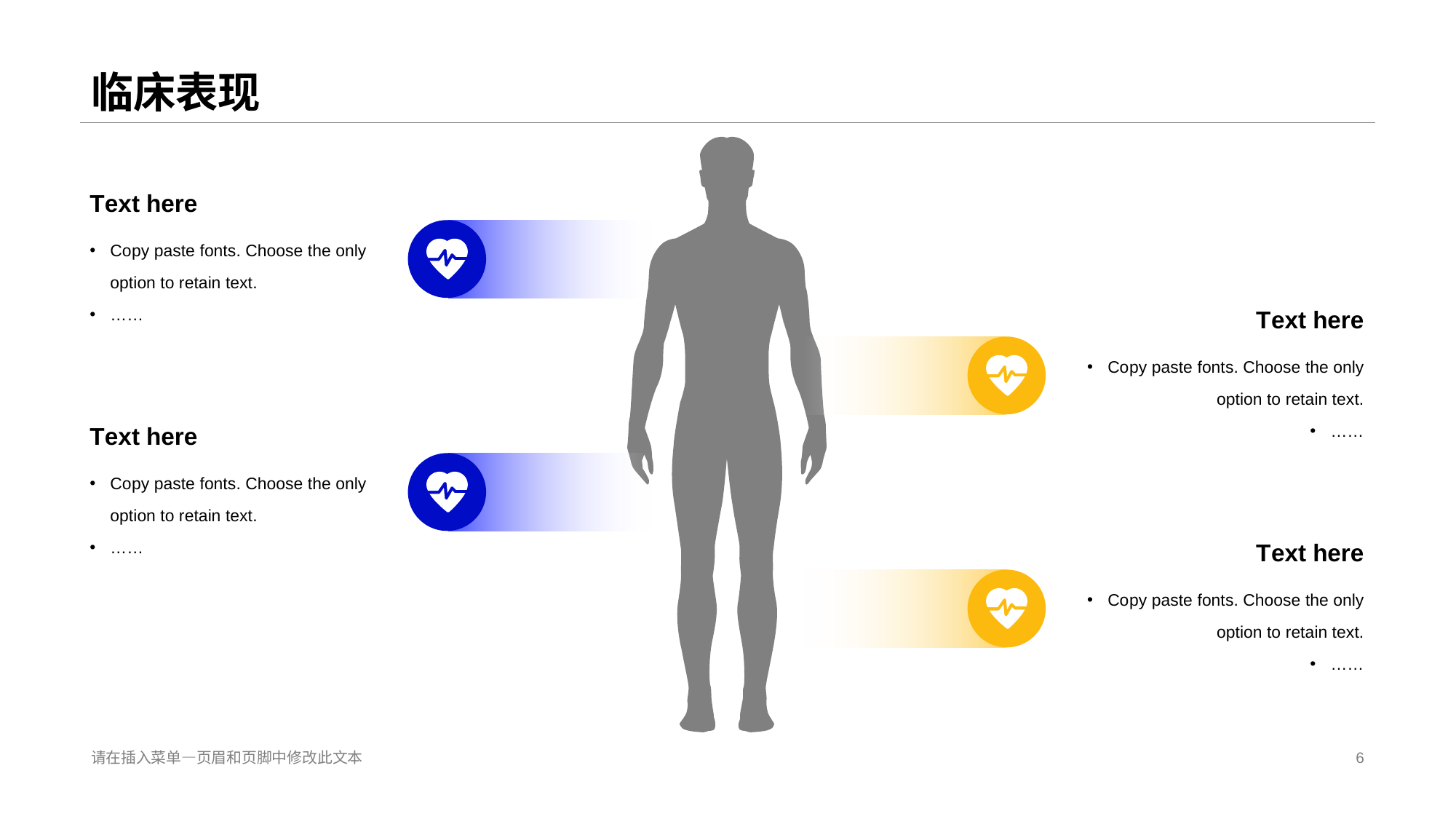

# 临床表现

T ext here
Co py paste fonts. Choose the only option to retain text.
……

T ext here
Co py paste fonts. Choose the only option to retain text.
……

T ext here
Co py paste fonts. Choose the only option to retain text.
……

T ext here
Co py paste fonts. Choose the only option to retain text.
……

请在插入菜单—页眉和页脚中修改此文本
6